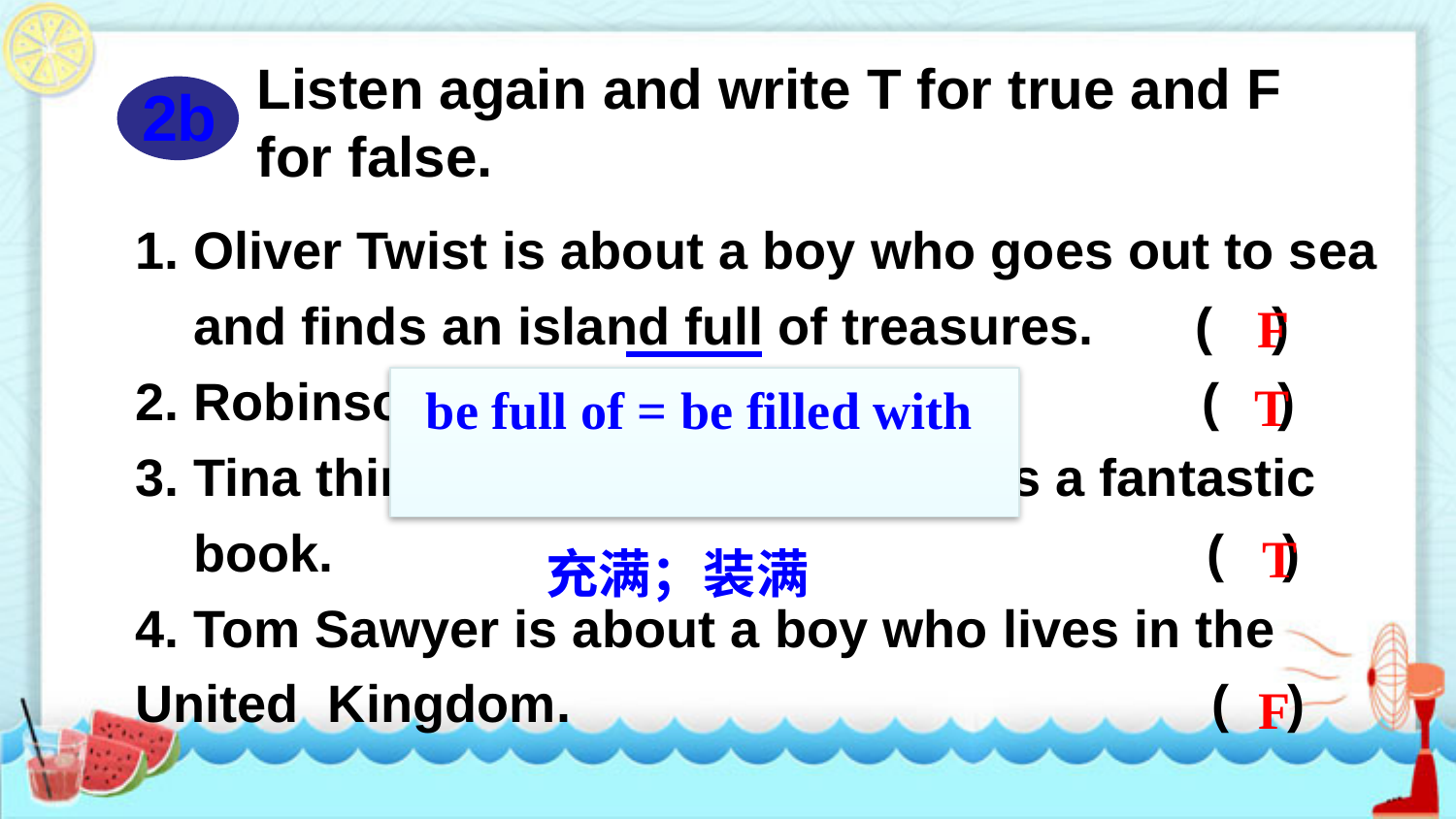

Listen again and write T for true and F for false.
2b

1. Oliver Twist is about a boy who goes out to sea
    and finds an island full of treasures.       (    )
2. Robinson Crusoe is a classic.                  (    )
3. Tina thinks that Treasure Island is a fantastic
    book.                                                            (    )
4. Tom Sawyer is about a boy who lives in the United  Kingdom.                                            (    )
F
be full of = be filled with
         充满；装满

T
T
F